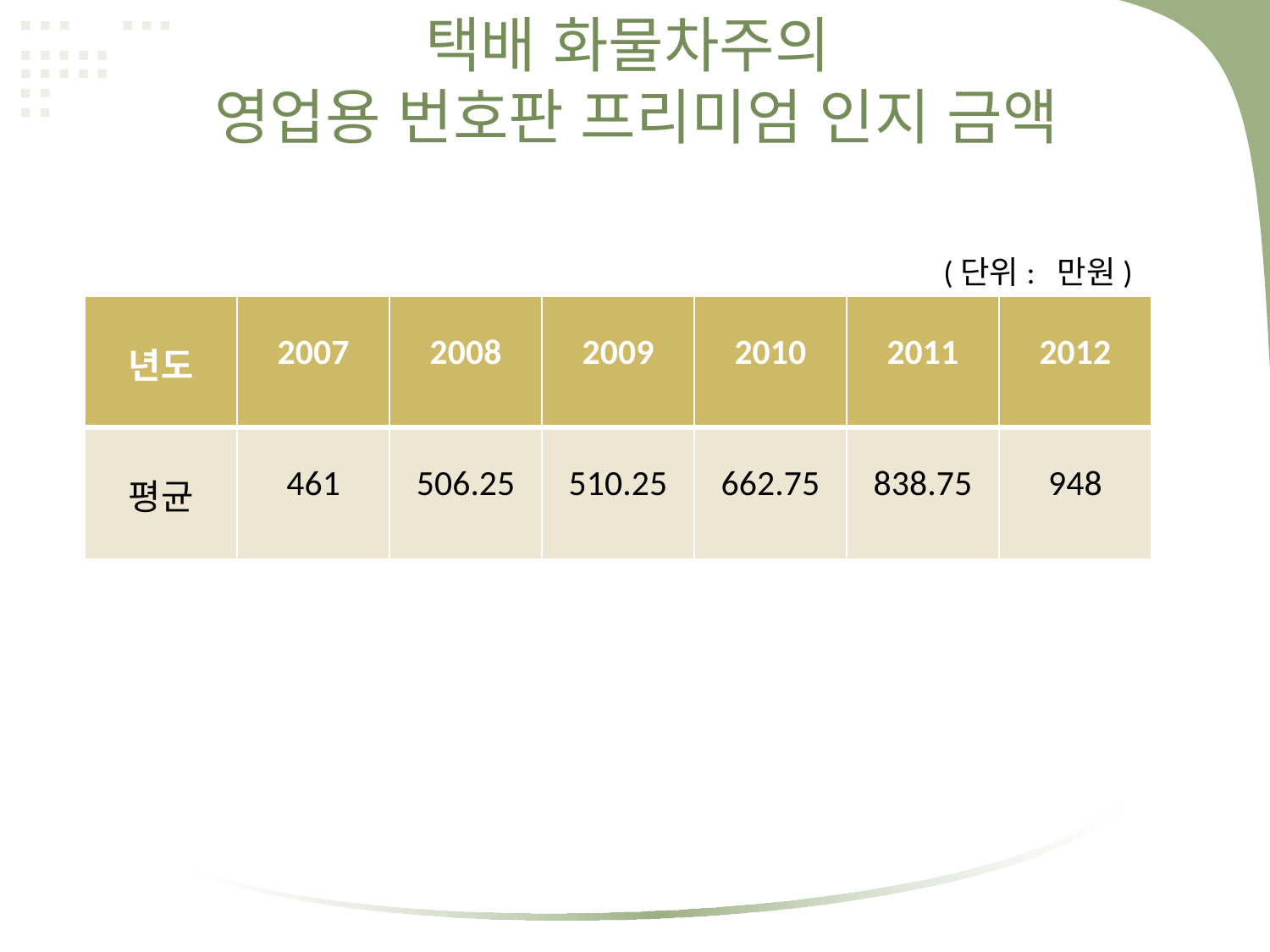

# 택배 화물차주의 영업용 번호판 프리미엄 인지 금액
(단위:  만원)
| 년도 | 2007 | 2008 | 2009 | 2010 | 2011 | 2012 |
| --- | --- | --- | --- | --- | --- | --- |
| 평균 | 461 | 506.25 | 510.25 | 662.75 | 838.75 | 948 |